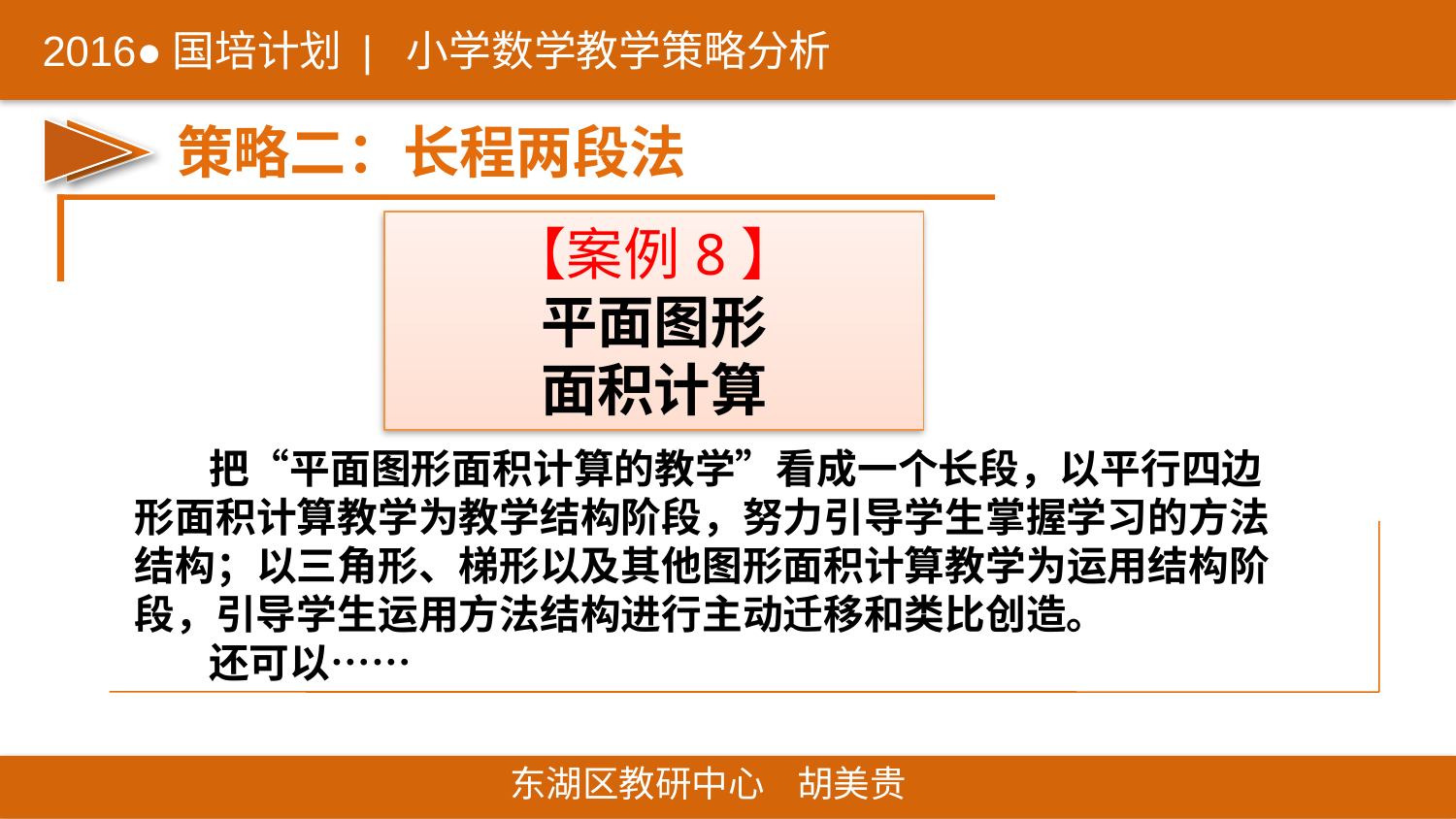

【案例8】
平面图形
面积计算
       把“平面图形面积计算的教学”看成一个长段，以平行四边形面积计算教学为教学结构阶段，努力引导学生掌握学习的方法结构；以三角形、梯形以及其他图形面积计算教学为运用结构阶段，引导学生运用方法结构进行主动迁移和类比创造。
       还可以……